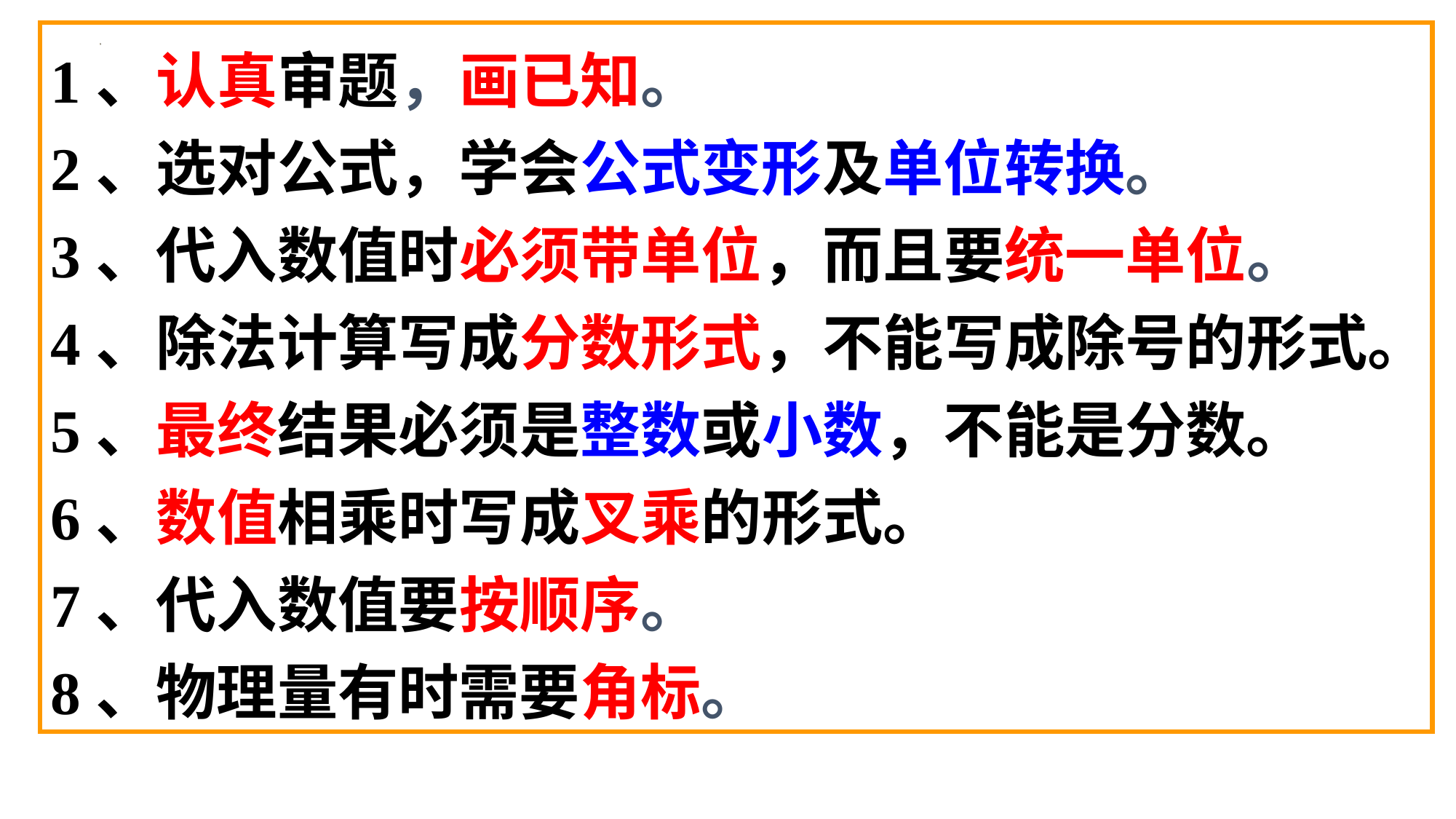

1、认真审题，画已知。
2、选对公式，学会公式变形及单位转换。
3、代入数值时必须带单位，而且要统一单位。
4、除法计算写成分数形式，不能写成除号的形式。
5、最终结果必须是整数或小数，不能是分数。
6、数值相乘时写成叉乘的形式。
7、代入数值要按顺序。
8、物理量有时需要角标。